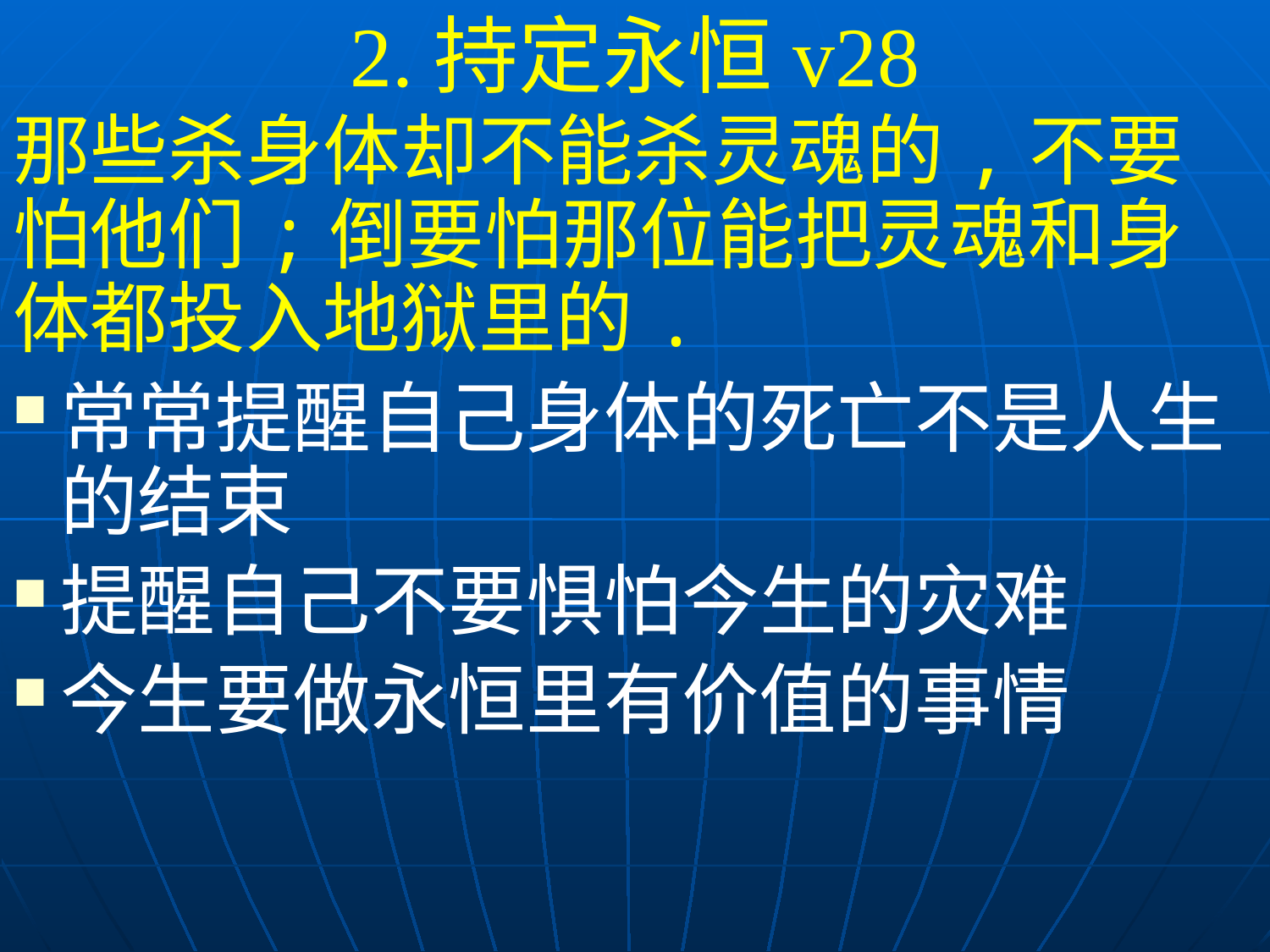

2.持定永恒v28
那些杀身体却不能杀灵魂的,不要怕他们;倒要怕那位能把灵魂和身体都投入地狱里的.
常常提醒自己身体的死亡不是人生的结束
提醒自己不要惧怕今生的灾难
今生要做永恒里有价值的事情